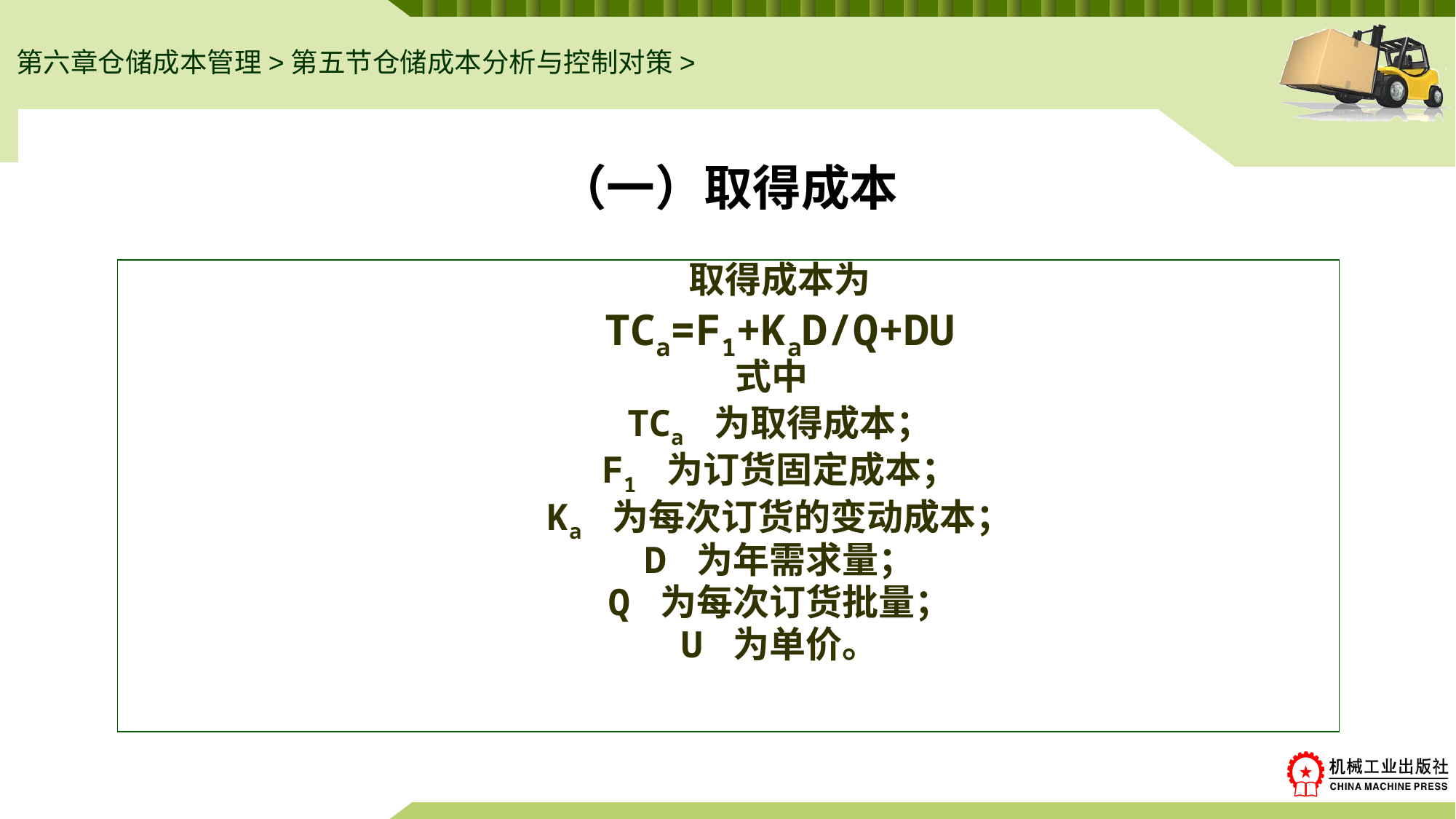

第六章仓储成本管理>第五节仓储成本分析与控制对策>
# （一）取得成本
取得成本为
TCa=F1+KaD/Q+DU
式中
TCa 为取得成本；
F1 为订货固定成本；
Ka 为每次订货的变动成本；
D 为年需求量；
Q 为每次订货批量；
U 为单价。